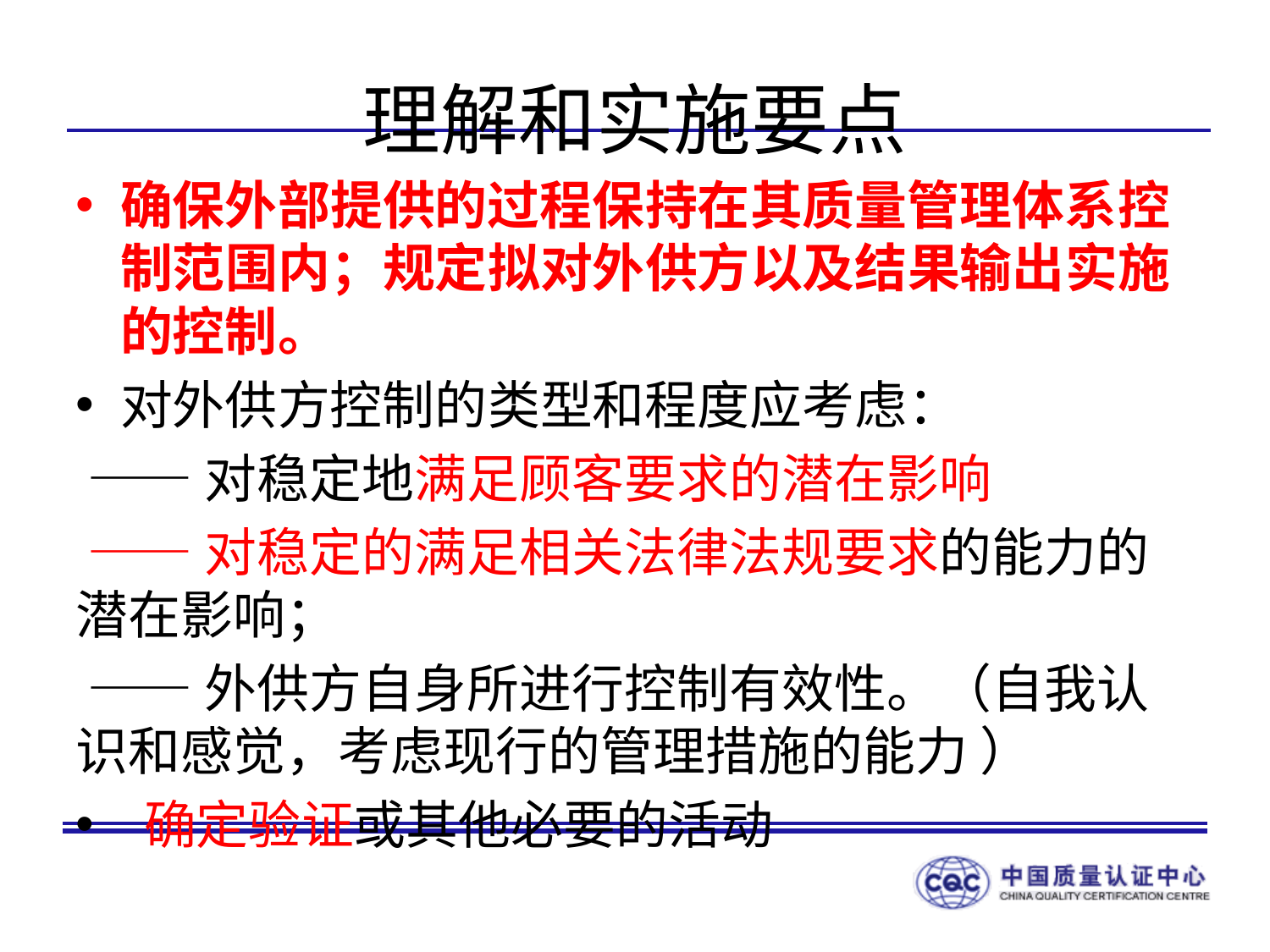

# 理解和实施要点
确保外部提供的过程保持在其质量管理体系控制范围内；规定拟对外供方以及结果输出实施的控制。
对外供方控制的类型和程度应考虑：
 ——对稳定地满足顾客要求的潜在影响
 ——对稳定的满足相关法律法规要求的能力的潜在影响；
 ——外供方自身所进行控制有效性。（自我认识和感觉，考虑现行的管理措施的能力 ）
 确定验证或其他必要的活动
190